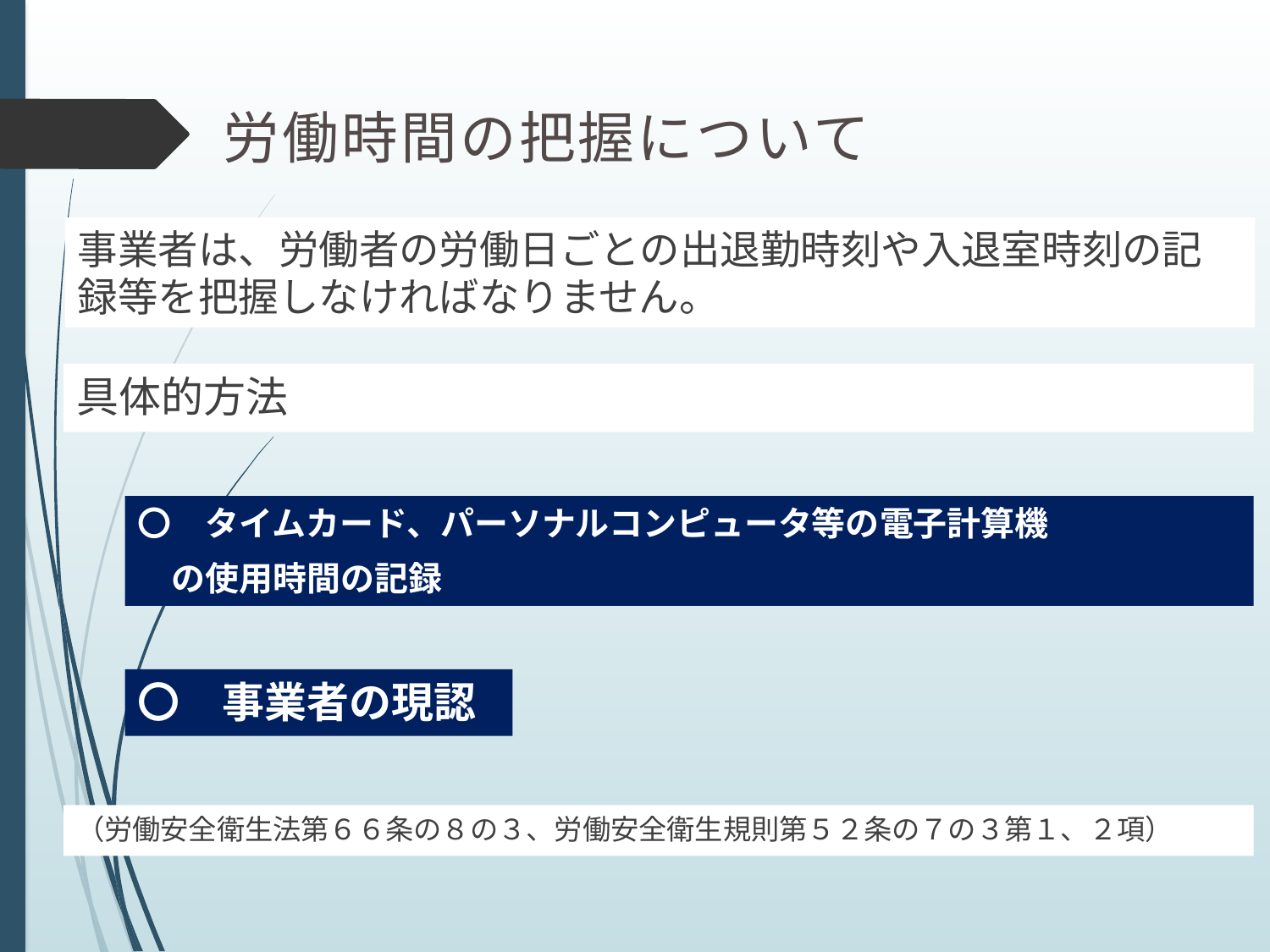

労働時間の把握について
事業者は、労働者の労働日ごとの出退勤時刻や入退室時刻の記録等を把握しなければなりません。

具体的方法
〇　タイムカード、パーソナルコンピュータ等の電子計算機
　の使用時間の記録
〇　事業者の現認
（労働安全衛生法第６６条の８の３、労働安全衛生規則第５２条の７の３第１、２項）